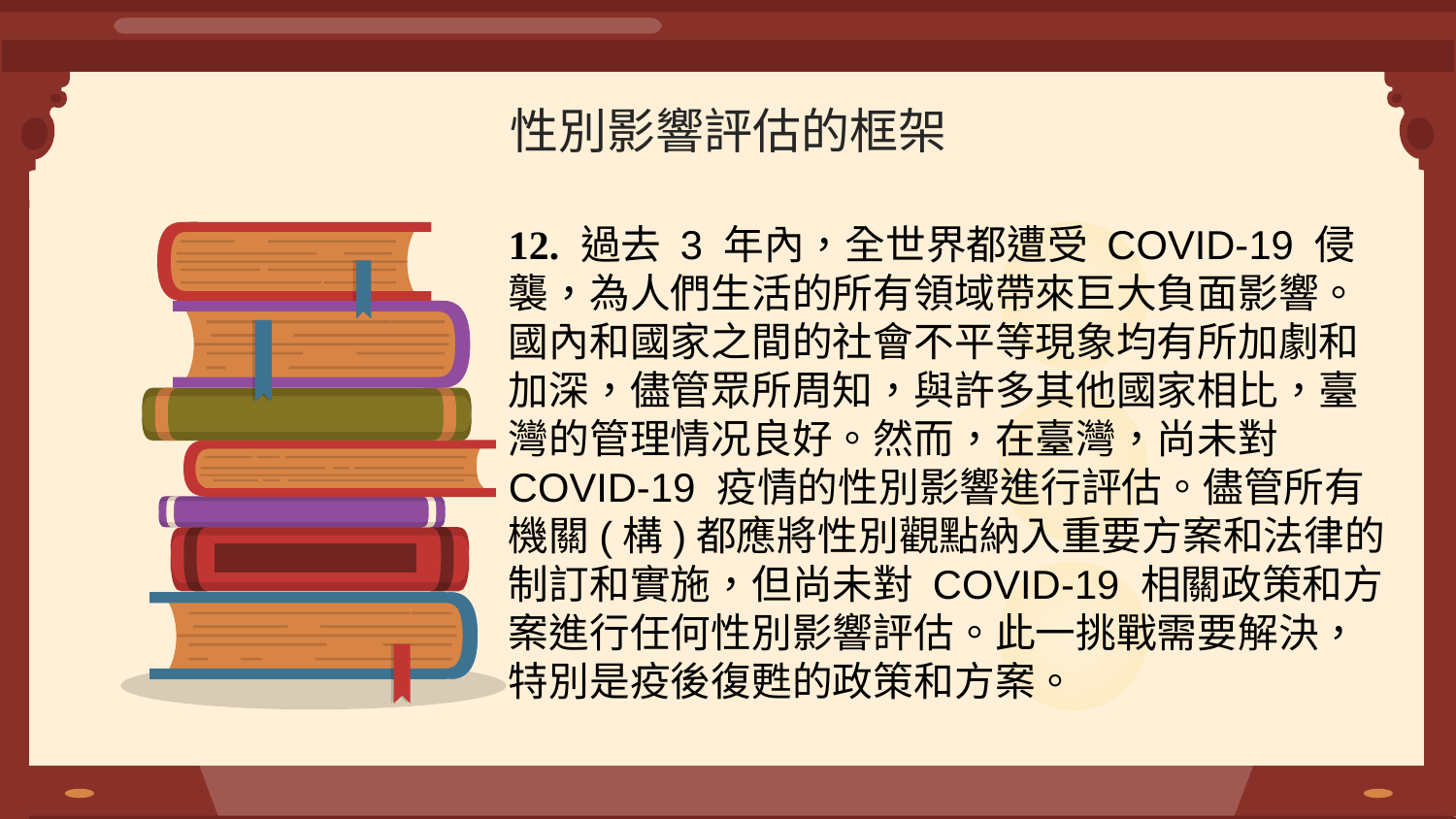

# 性別影響評估的框架

12. 過去 3 年內，全世界都遭受 COVID-19 侵襲，為人們生活的所有領域帶來巨大負面影響。國內和國家之間的社會不平等現象均有所加劇和加深，儘管眾所周知，與許多其他國家相比，臺灣的管理情况良好。然而，在臺灣，尚未對 COVID-19 疫情的性別影響進行評估。儘管所有機關(構)都應將性別觀點納入重要方案和法律的制訂和實施，但尚未對 COVID-19 相關政策和方案進行任何性別影響評估。此一挑戰需要解決，特別是疫後復甦的政策和方案。